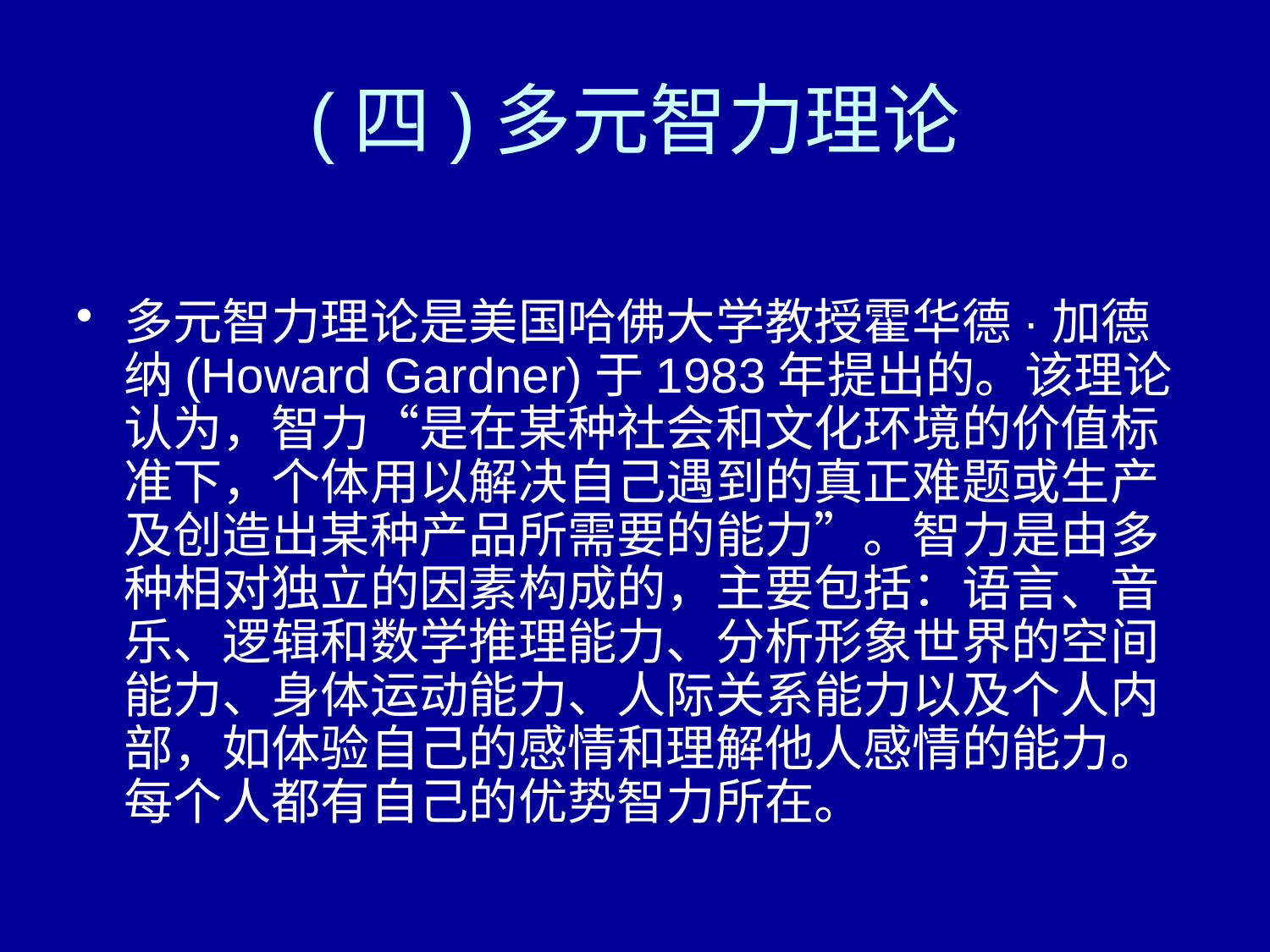

# (四)多元智力理论

多元智力理论是美国哈佛大学教授霍华德·加德纳(Howard Gardner)于1983年提出的。该理论认为，智力“是在某种社会和文化环境的价值标准下，个体用以解决自己遇到的真正难题或生产及创造出某种产品所需要的能力”。智力是由多种相对独立的因素构成的，主要包括：语言、音乐、逻辑和数学推理能力、分析形象世界的空间能力、身体运动能力、人际关系能力以及个人内部，如体验自己的感情和理解他人感情的能力。每个人都有自己的优势智力所在。